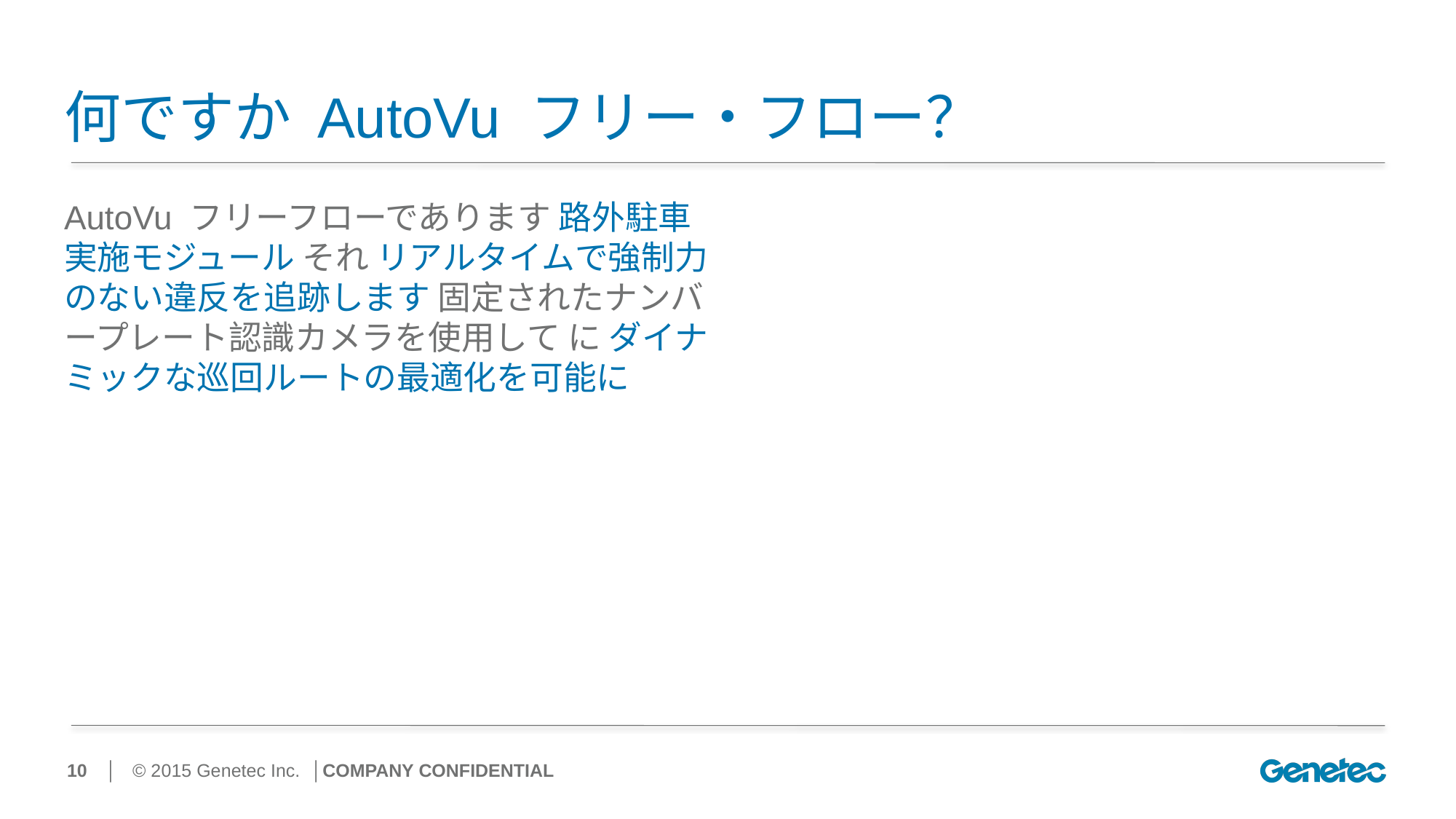

# 何ですか AutoVu フリー・フロー？
AutoVu フリーフローであります 路外駐車実施モジュール それ リアルタイムで強制力のない違反を追跡します 固定されたナンバープレート認識カメラを使用して に ダイナミックな巡回ルートの最適化を可能に

10
│COMPANY CONFIDENTIAL